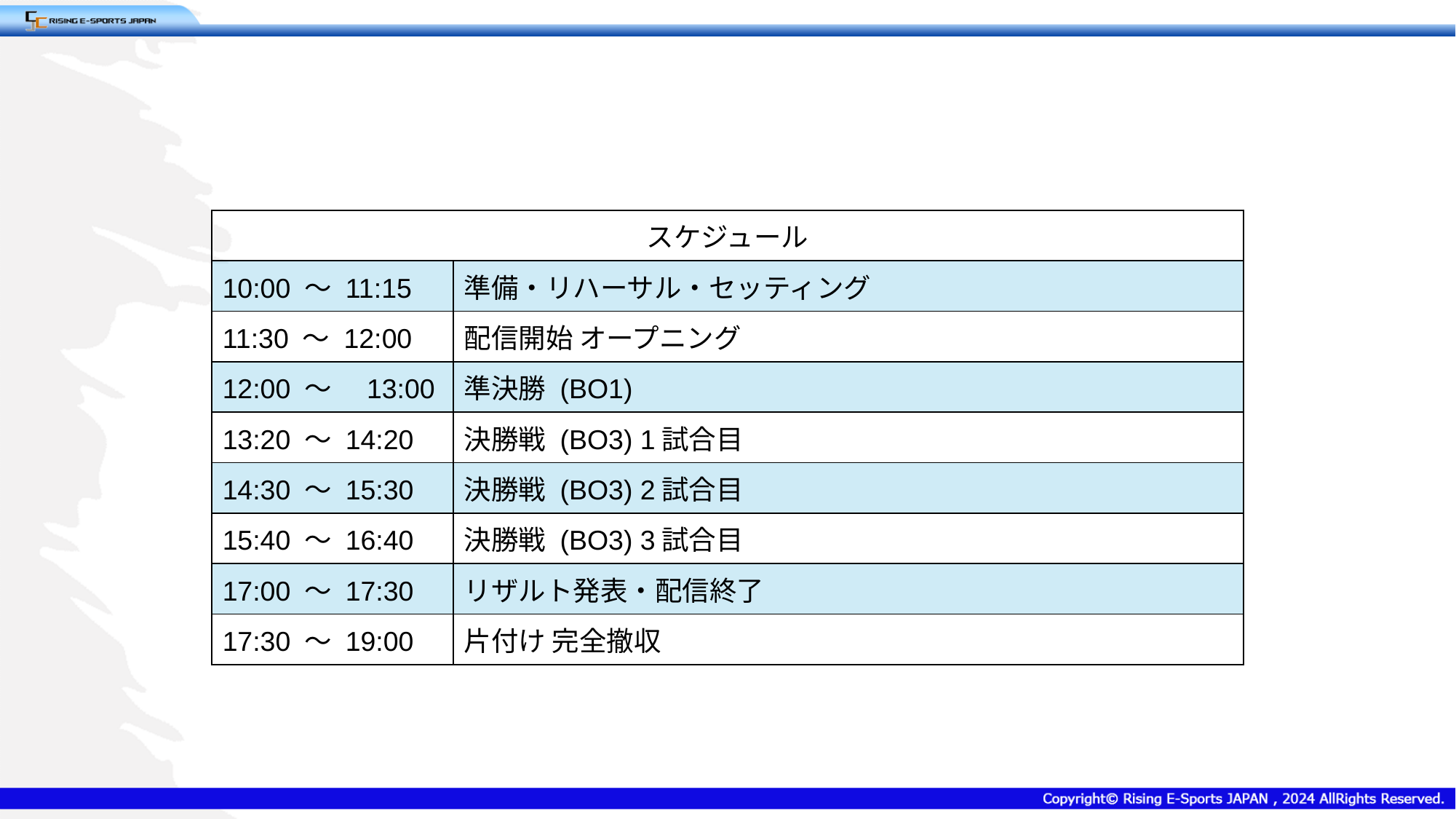

| スケジュール |  |
| --- | --- |
| 10:00 ～ 11:15 | 準備・リハーサル・セッティング |
| 11:30 ～ 12:00 | 配信開始 オープニング |
| 12:00 ～　13:00 | 準決勝 (BO1) |
| 13:20 ～ 14:20 | 決勝戦 (BO3) 1試合目 |
| 14:30 ～ 15:30 | 決勝戦 (BO3) 2試合目 |
| 15:40 ～ 16:40 | 決勝戦 (BO3) 3試合目 |
| 17:00 ～ 17:30 | リザルト発表・配信終了 |
| 17:30 ～ 19:00 | 片付け 完全撤収 |